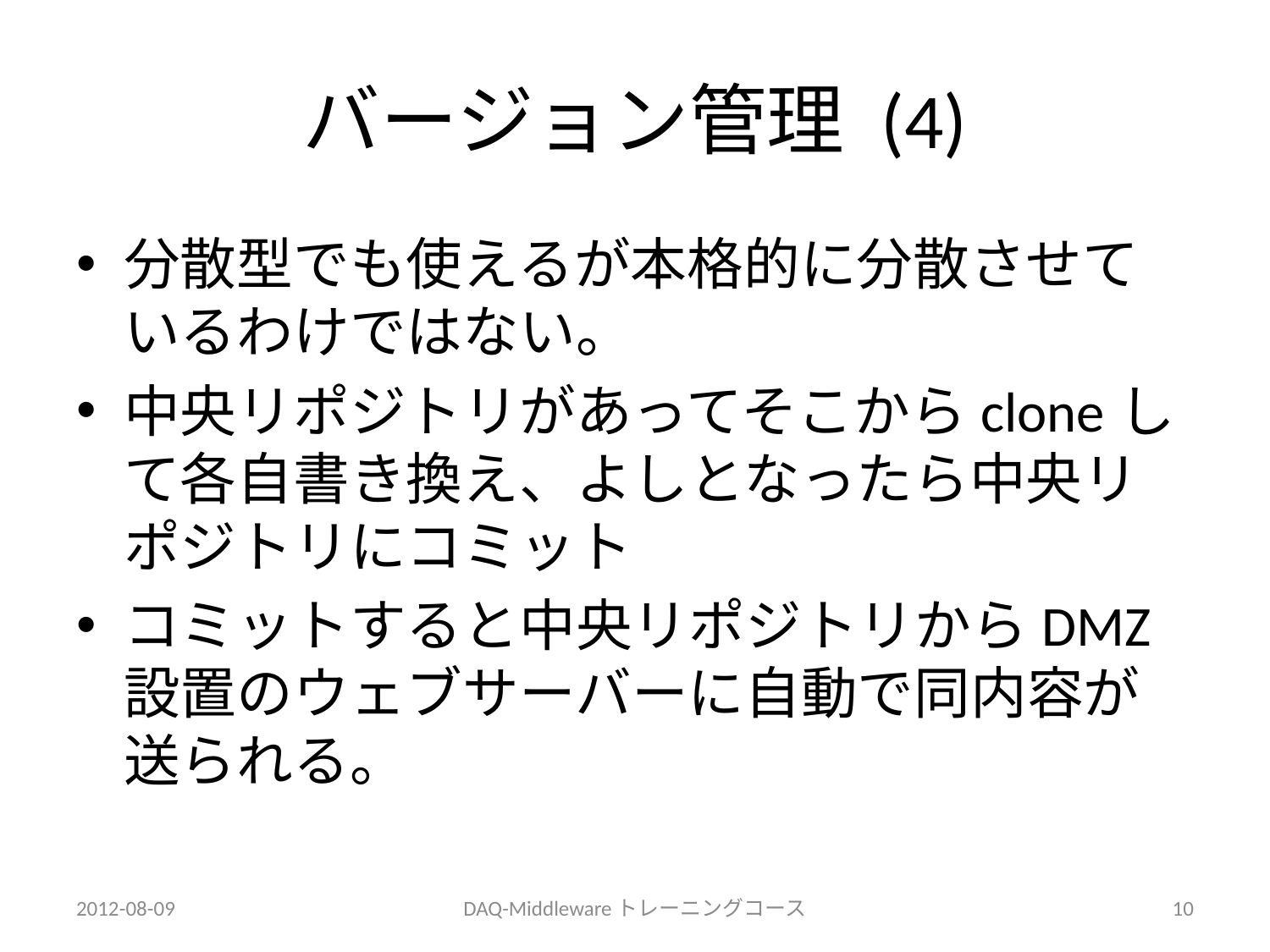

# バージョン管理 (4)
分散型でも使えるが本格的に分散させているわけではない。
中央リポジトリがあってそこからcloneして各自書き換え、よしとなったら中央リポジトリにコミット
コミットすると中央リポジトリからDMZ設置のウェブサーバーに自動で同内容が送られる。
2012-08-09
DAQ-Middlewareトレーニングコース
10